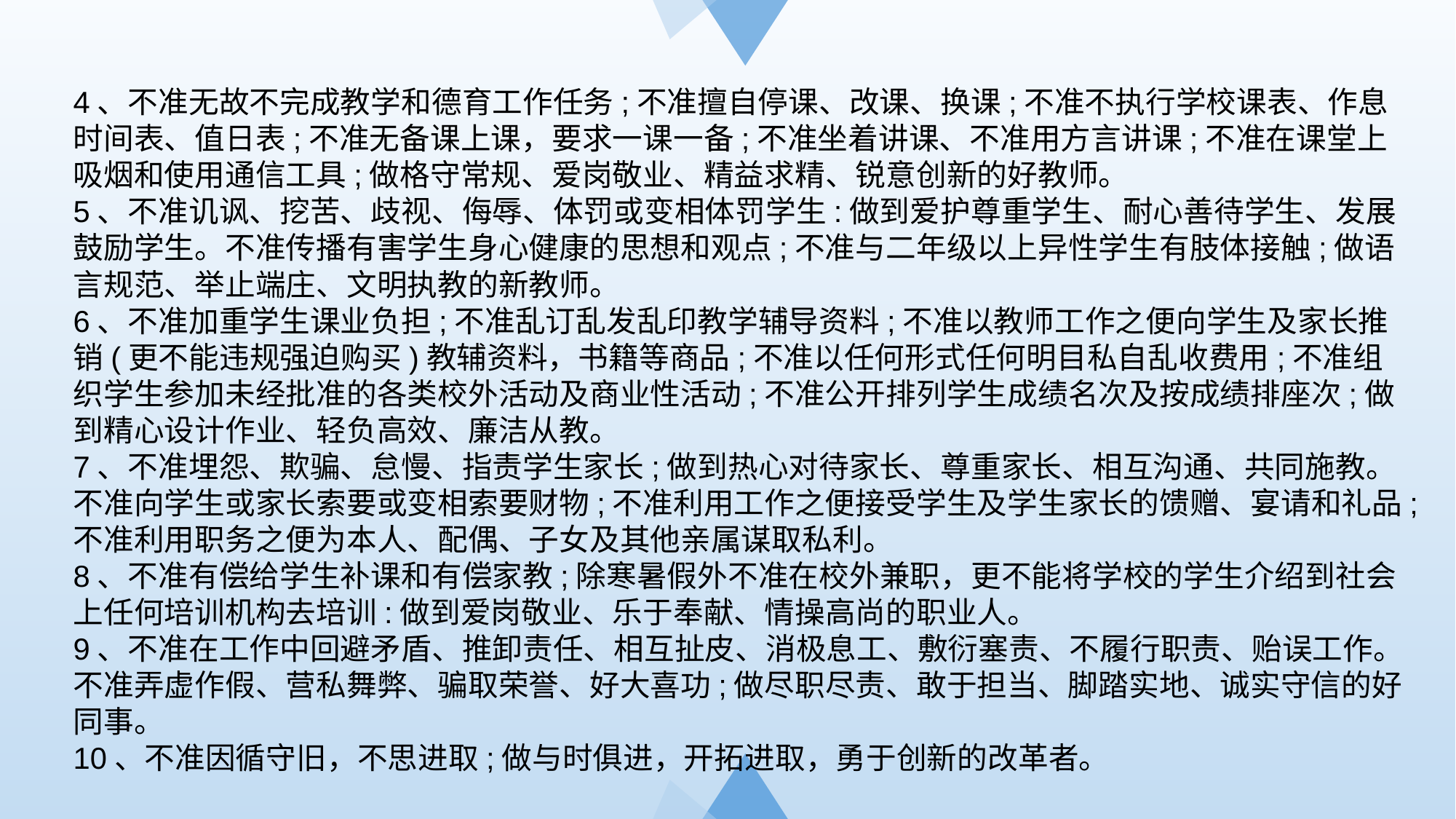

4、不准无故不完成教学和德育工作任务;不准擅自停课、改课、换课;不准不执行学校课表、作息时间表、值日表;不准无备课上课，要求一课一备;不准坐着讲课、不准用方言讲课;不准在课堂上吸烟和使用通信工具;做格守常规、爱岗敬业、精益求精、锐意创新的好教师。
5、不准讥讽、挖苦、歧视、侮辱、体罚或变相体罚学生:做到爱护尊重学生、耐心善待学生、发展鼓励学生。不准传播有害学生身心健康的思想和观点;不准与二年级以上异性学生有肢体接触;做语言规范、举止端庄、文明执教的新教师。
6、不准加重学生课业负担;不准乱订乱发乱印教学辅导资料;不准以教师工作之便向学生及家长推销(更不能违规强迫购买)教辅资料，书籍等商品;不准以任何形式任何明目私自乱收费用;不准组织学生参加未经批准的各类校外活动及商业性活动;不准公开排列学生成绩名次及按成绩排座次;做到精心设计作业、轻负高效、廉洁从教。
7、不准埋怨、欺骗、怠慢、指责学生家长;做到热心对待家长、尊重家长、相互沟通、共同施教。不准向学生或家长索要或变相索要财物;不准利用工作之便接受学生及学生家长的馈赠、宴请和礼品;不准利用职务之便为本人、配偶、子女及其他亲属谋取私利。
8、不准有偿给学生补课和有偿家教;除寒暑假外不准在校外兼职，更不能将学校的学生介绍到社会上任何培训机构去培训:做到爱岗敬业、乐于奉献、情操高尚的职业人。
9、不准在工作中回避矛盾、推卸责任、相互扯皮、消极息工、敷衍塞责、不履行职责、贻误工作。不准弄虚作假、营私舞弊、骗取荣誉、好大喜功;做尽职尽责、敢于担当、脚踏实地、诚实守信的好同事。
10、不准因循守旧，不思进取;做与时俱进，开拓进取，勇于创新的改革者。